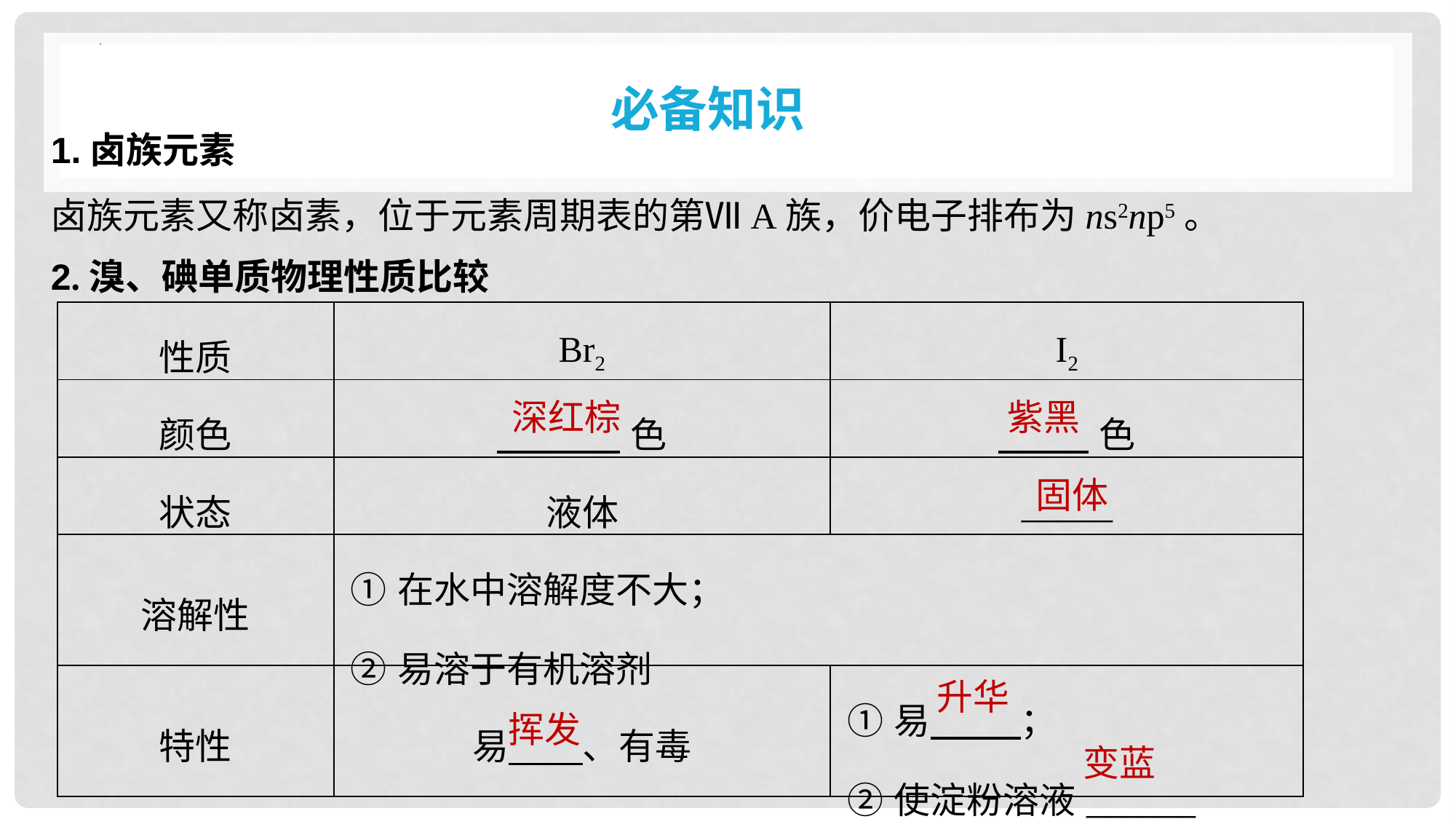

必备知识
1.卤族元素
卤族元素又称卤素，位于元素周期表的第ⅦA族，价电子排布为ns2np5。
2.溴、碘单质物理性质比较
| 性质 | Br2 | I2 |
| --- | --- | --- |
| 颜色 | 色 | 色 |
| 状态 | 液体 | \_\_\_\_\_ |
| 溶解性 | ①在水中溶解度不大； ②易溶于有机溶剂 |  |
| 特性 | 易 、有毒 | ①易 ； ②使淀粉溶液\_\_\_\_\_\_ |
深红棕
紫黑
固体
升华
挥发
变蓝